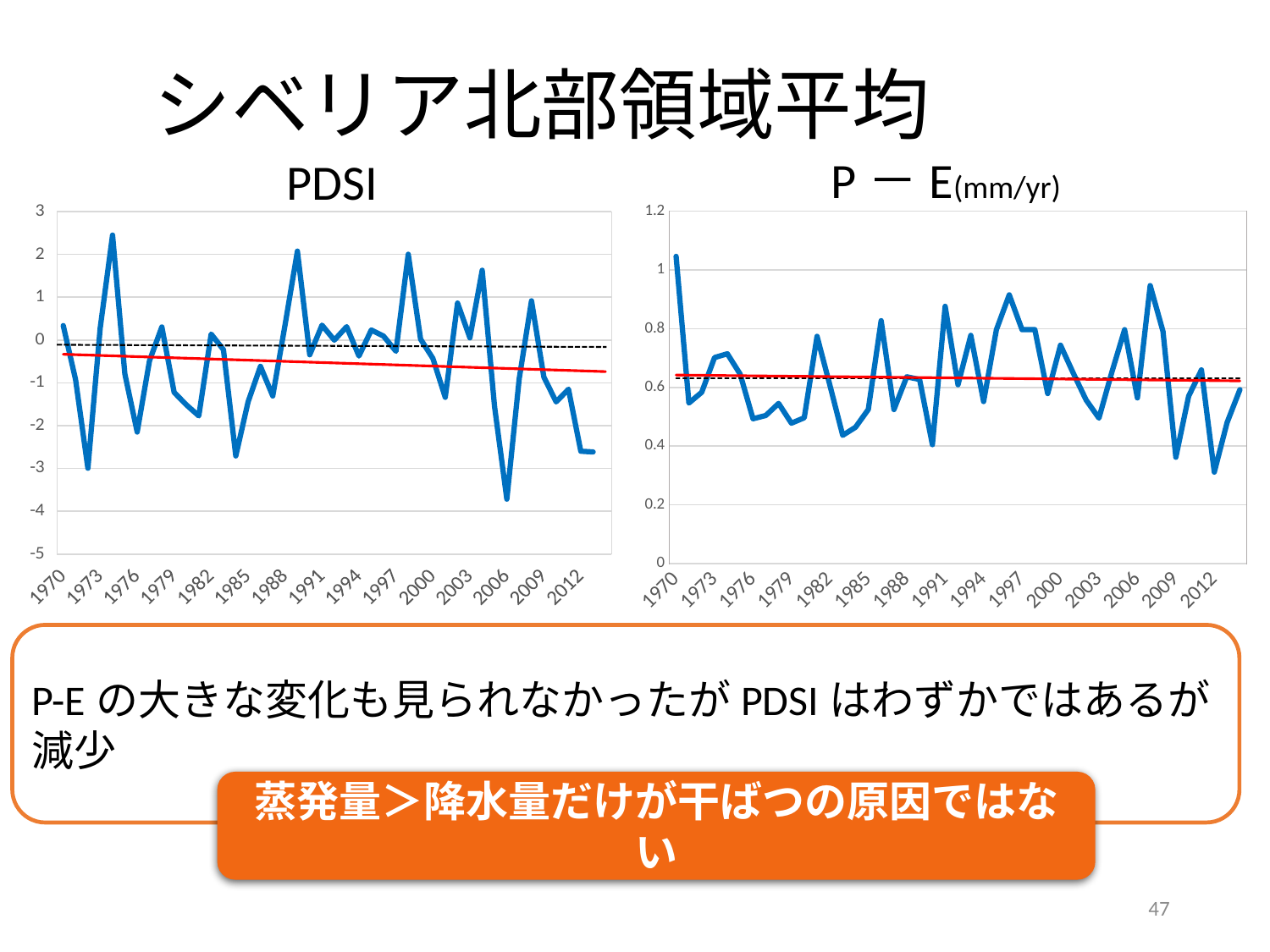

# シベリア北部領域平均
P－E(mm/yr)
PDSI

### Chart

| Category |  |  |
|---|---|---|
| 1970 | 1.046573 | 0.6325130377777778 |
| 1971 | 0.5470356 | 0.6325130377777778 |
| 1972 | 0.5836732 | 0.6325130377777778 |
| 1973 | 0.7019568 | 0.6325130377777778 |
| 1974 | 0.7148607 | 0.6325130377777778 |
| 1975 | 0.6455848 | 0.6325130377777778 |
| 1976 | 0.493281 | 0.6325130377777778 |
| 1977 | 0.5044614 | 0.6325130377777778 |
| 1978 | 0.5456983 | 0.6325130377777778 |
| 1979 | 0.478396 | 0.6325130377777778 |
| 1980 | 0.4967064 | 0.6325130377777778 |
| 1981 | 0.7741919 | 0.6325130377777778 |
| 1982 | 0.6082994 | 0.6325130377777778 |
| 1983 | 0.4369364 | 0.6325130377777778 |
| 1984 | 0.4643449 | 0.6325130377777778 |
| 1985 | 0.5251878 | 0.6325130377777778 |
| 1986 | 0.8275129 | 0.6325130377777778 |
| 1987 | 0.5246953 | 0.6325130377777778 |
| 1988 | 0.6363582 | 0.6325130377777778 |
| 1989 | 0.6273566 | 0.6325130377777778 |
| 1990 | 0.4051214 | 0.6325130377777778 |
| 1991 | 0.8765346 | 0.6325130377777778 |
| 1992 | 0.6093168 | 0.6325130377777778 |
| 1993 | 0.777563 | 0.6325130377777778 |
| 1994 | 0.5521135 | 0.6325130377777778 |
| 1995 | 0.7967415 | 0.6325130377777778 |
| 1996 | 0.9154593 | 0.6325130377777778 |
| 1997 | 0.7969265 | 0.6325130377777778 |
| 1998 | 0.7970044 | 0.6325130377777778 |
| 1999 | 0.5794356 | 0.6325130377777778 |
| 2000 | 0.7441528 | 0.6325130377777778 |
| 2001 | 0.6487042 | 0.6325130377777778 |
| 2002 | 0.5573429 | 0.6325130377777778 |
| 2003 | 0.4954425 | 0.6325130377777778 |
| 2004 | 0.6509914 | 0.6325130377777778 |
| 2005 | 0.796954 | 0.6325130377777778 |
| 2006 | 0.564537 | 0.6325130377777778 |
| 2007 | 0.9469566 | 0.6325130377777778 |
| 2008 | 0.7909263 | 0.6325130377777778 |
| 2009 | 0.3622417 | 0.6325130377777778 |
| 2010 | 0.5707391 | 0.6325130377777778 |
| 2011 | 0.6599609 | 0.6325130377777778 |
| 2012 | 0.3116252 | 0.6325130377777778 |
| 2013 | 0.4805494 | 0.6325130377777778 |
| 2014 | 0.5926355 | 0.6325130377777778 |

### Chart

| Category |  |
|---|---|
| 1970 | 0.3385628 |
| 1971 | -0.9198067 |
| 1972 | -2.995125 |
| 1973 | 0.2817113 |
| 1974 | 2.453576 |
| 1975 | -0.7903755 |
| 1976 | -2.149902 |
| 1977 | -0.4846236 |
| 1978 | 0.3055792 |
| 1979 | -1.22277 |
| 1980 | -1.516368 |
| 1981 | -1.7716 |
| 1982 | 0.1405316 |
| 1983 | -0.2251952 |
| 1984 | -2.706946 |
| 1985 | -1.443507 |
| 1986 | -0.6144946 |
| 1987 | -1.305679 |
| 1988 | 0.3590879 |
| 1989 | 2.077533 |
| 1990 | -0.3436173 |
| 1991 | 0.3485775 |
| 1992 | -0.0025121209 |
| 1993 | 0.3128873 |
| 1994 | -0.3720321 |
| 1995 | 0.234584 |
| 1996 | 0.090663224 |
| 1997 | -0.2614752 |
| 1998 | 2.005661 |
| 1999 | 0.020408295 |
| 2000 | -0.4287177 |
| 2001 | -1.338574 |
| 2002 | 0.863082 |
| 2003 | 0.052293487 |
| 2004 | 1.631017 |
| 2005 | -1.554124 |
| 2006 | -3.717441 |
| 2007 | -0.9053333 |
| 2008 | 0.9169801 |
| 2009 | -0.863259 |
| 2010 | -1.443996 |
| 2011 | -1.148197 |
| 2012 | -2.597804 |
| 2013 | -2.614398 |
| 2014 | None |
P-Eの大きな変化も見られなかったがPDSIはわずかではあるが減少
蒸発量＞降水量だけが干ばつの原因ではない
47